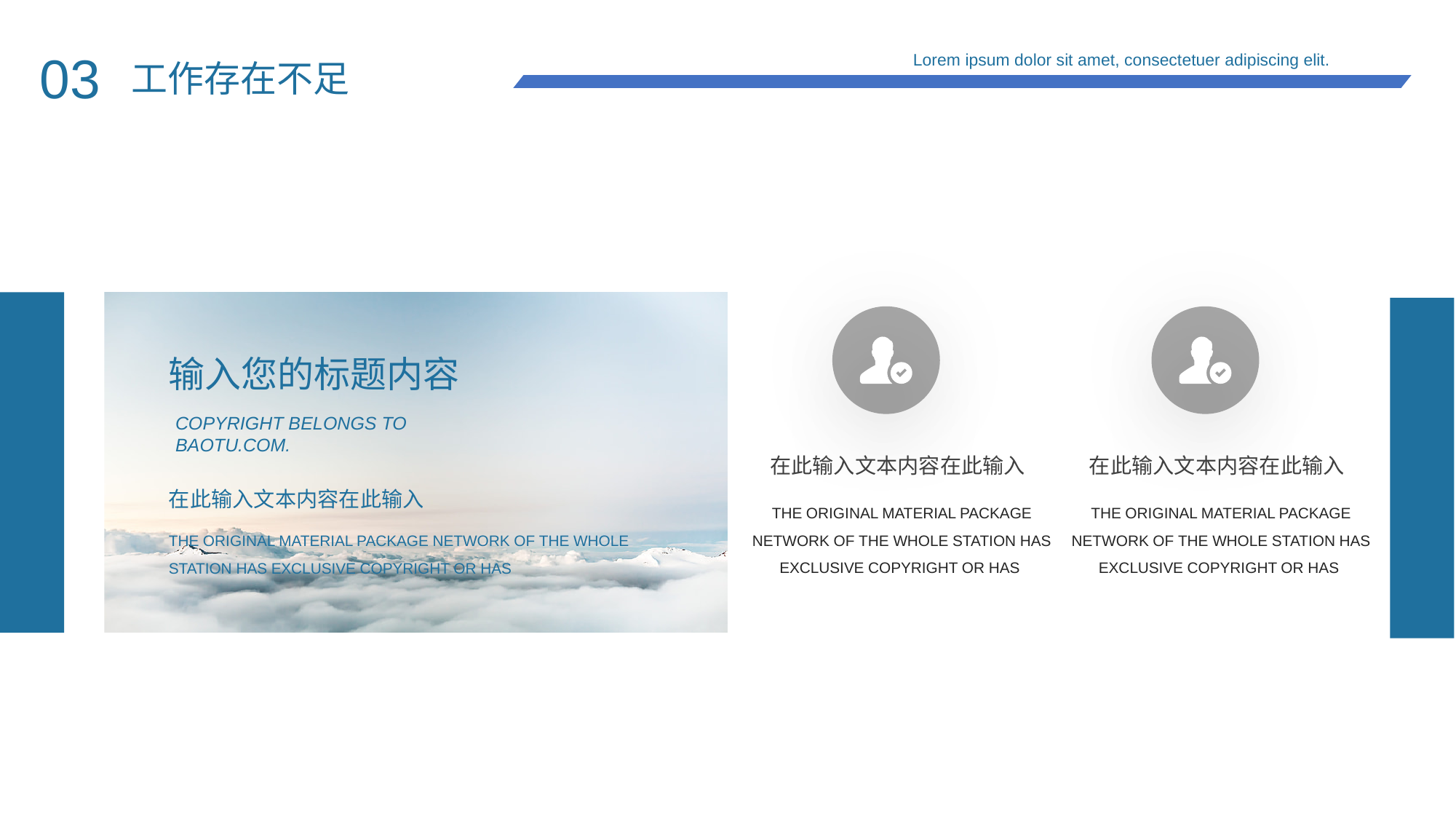

03
Lorem ipsum dolor sit amet, consectetuer adipiscing elit.
工作存在不足

在此输入文本内容在此输入
THE ORIGINAL MATERIAL PACKAGE NETWORK OF THE WHOLE STATION HAS EXCLUSIVE COPYRIGHT OR HAS

在此输入文本内容在此输入
THE ORIGINAL MATERIAL PACKAGE NETWORK OF THE WHOLE STATION HAS EXCLUSIVE COPYRIGHT OR HAS

输入您的标题内容
COPYRIGHT BELONGS TO BAOTU.COM.
在此输入文本内容在此输入
THE ORIGINAL MATERIAL PACKAGE NETWORK OF THE WHOLE STATION HAS EXCLUSIVE COPYRIGHT OR HAS